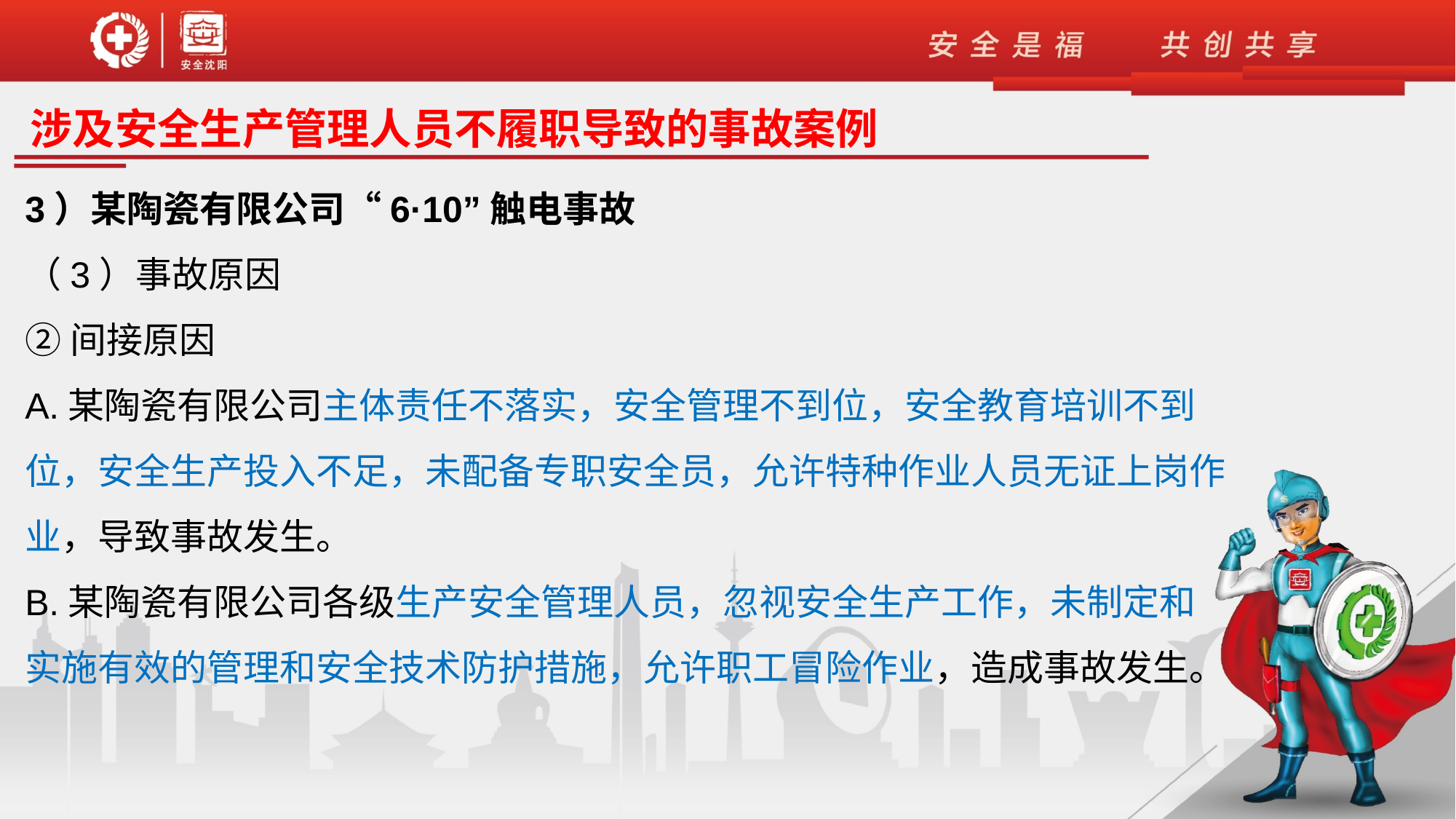

涉及安全生产管理人员不履职导致的事故案例

3）某陶瓷有限公司“6·10”触电事故
（3）事故原因
②间接原因
A.某陶瓷有限公司主体责任不落实，安全管理不到位，安全教育培训不到位，安全生产投入不足，未配备专职安全员，允许特种作业人员无证上岗作业，导致事故发生。
B.某陶瓷有限公司各级生产安全管理人员，忽视安全生产工作，未制定和实施有效的管理和安全技术防护措施，允许职工冒险作业，造成事故发生。